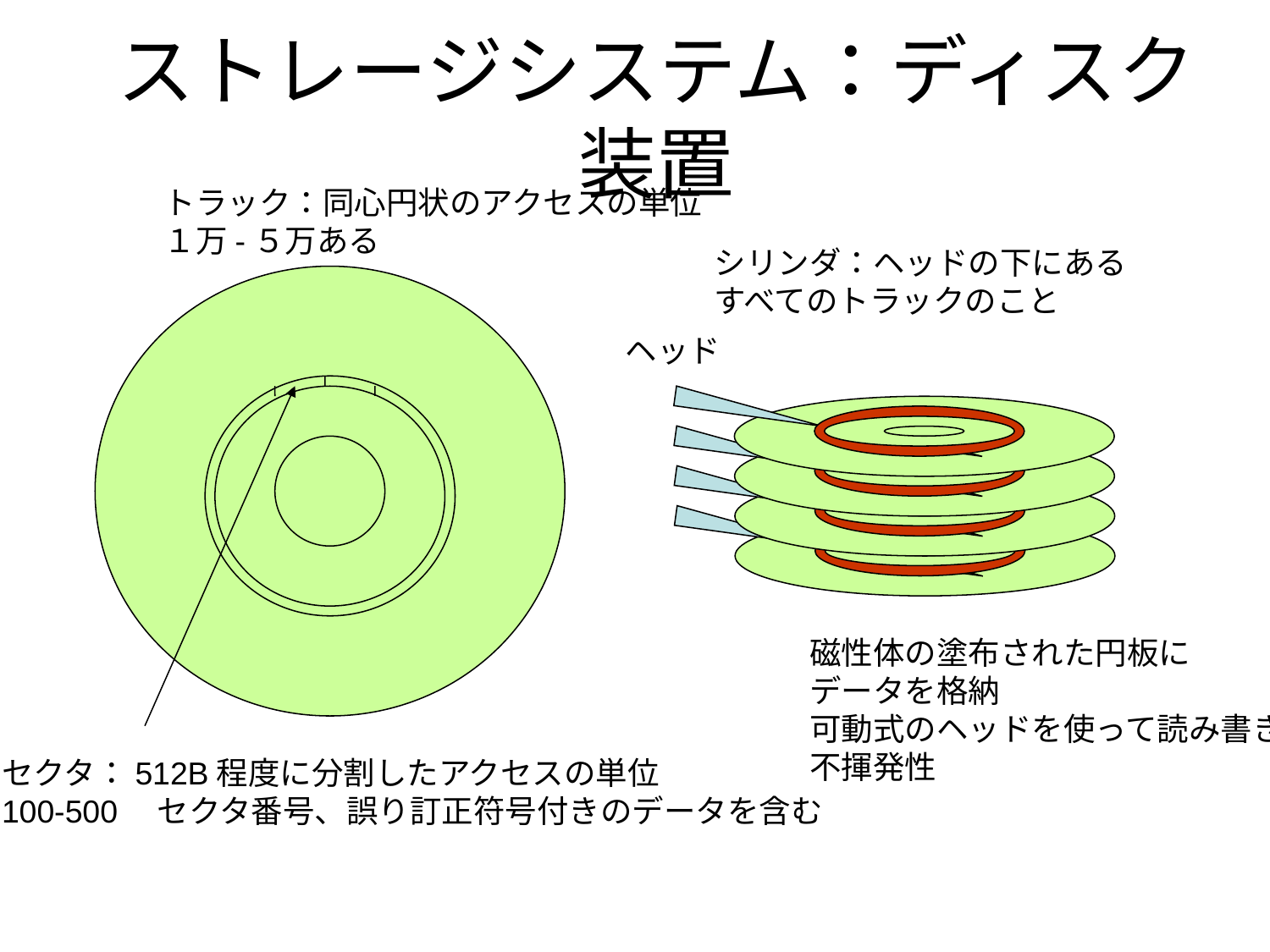

# ストレージシステム：ディスク装置
トラック：同心円状のアクセスの単位
１万-５万ある
シリンダ：ヘッドの下にある
すべてのトラックのこと

ヘッド

磁性体の塗布された円板に
データを格納
可動式のヘッドを使って読み書き
不揮発性
セクタ：512B程度に分割したアクセスの単位
100-500　セクタ番号、誤り訂正符号付きのデータを含む